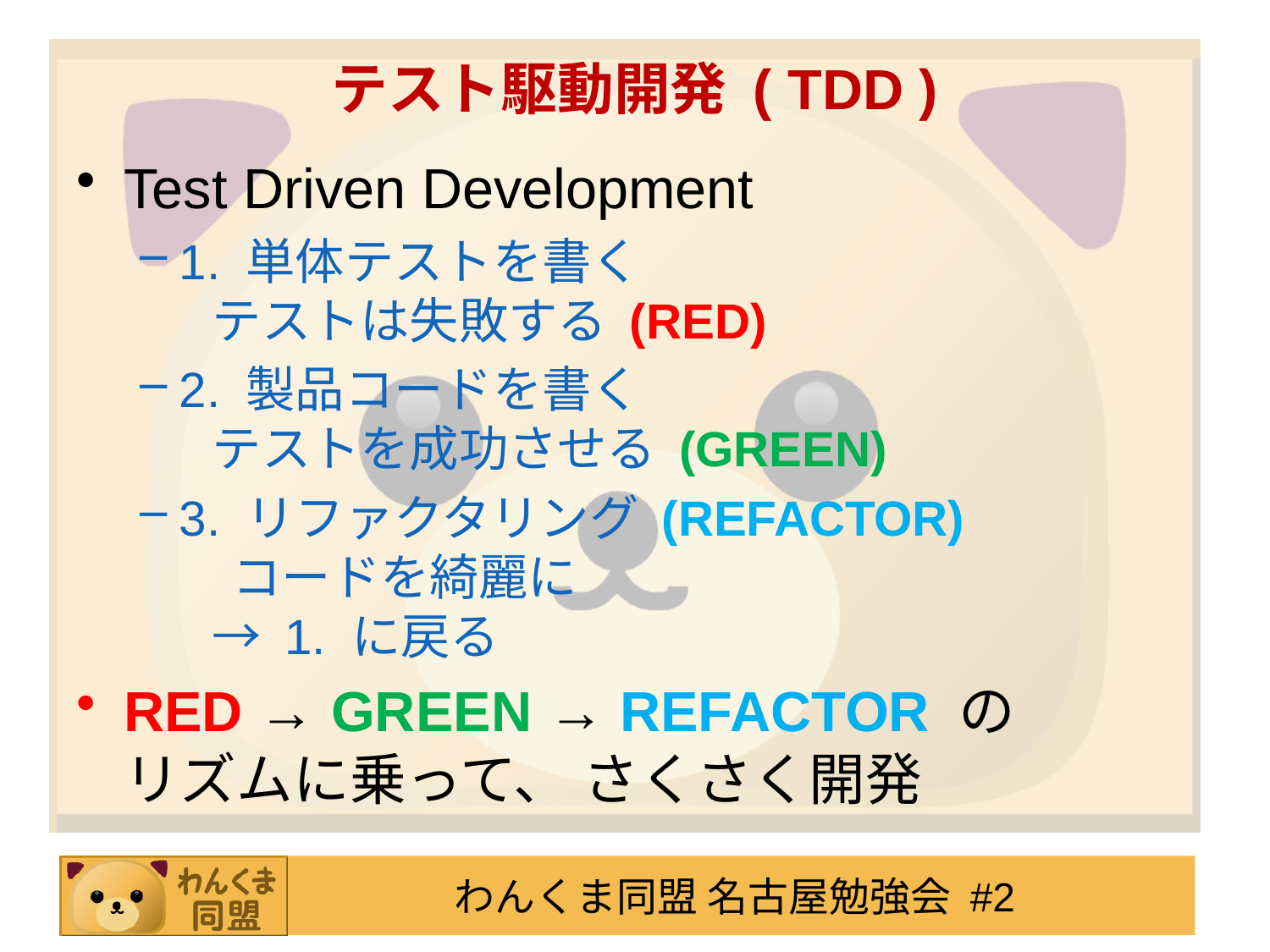

# テスト駆動開発 ( TDD )
Test Driven Development
1. 単体テストを書く
   テストは失敗する (RED)
2. 製品コードを書く
   テストを成功させる (GREEN)
3. リファクタリング (REFACTOR)
   コードを綺麗に
   → 1. に戻る
RED → GREEN → REFACTOR の
リズムに乗って、 さくさく開発